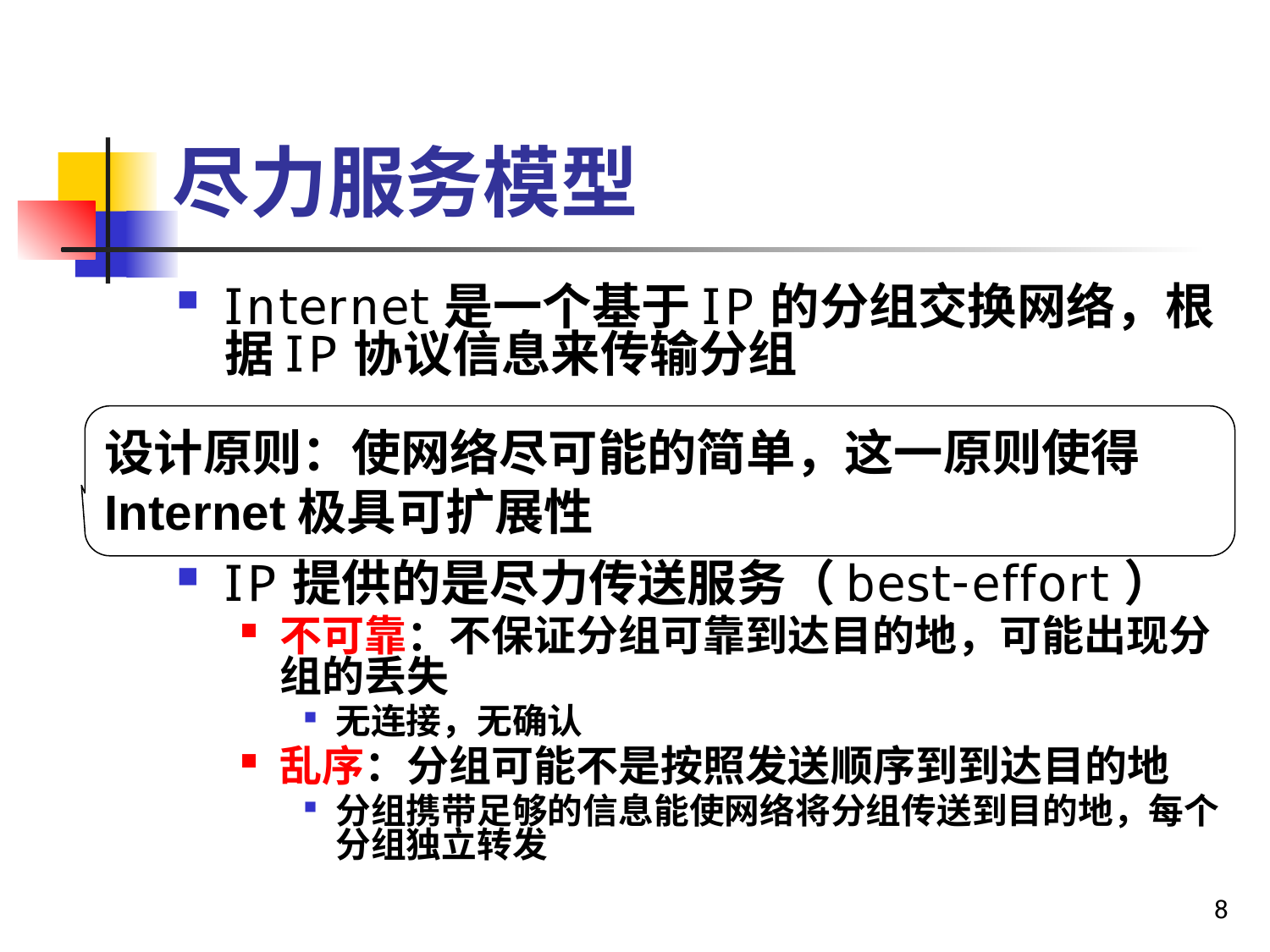

# 尽力服务模型
Internet是一个基于IP的分组交换网络，根据IP协议信息来传输分组

IP提供的是尽力传送服务（best-effort）
不可靠：不保证分组可靠到达目的地，可能出现分组的丢失
无连接，无确认
乱序：分组可能不是按照发送顺序到到达目的地
分组携带足够的信息能使网络将分组传送到目的地，每个分组独立转发
设计原则：使网络尽可能的简单，这一原则使得Internet极具可扩展性
8